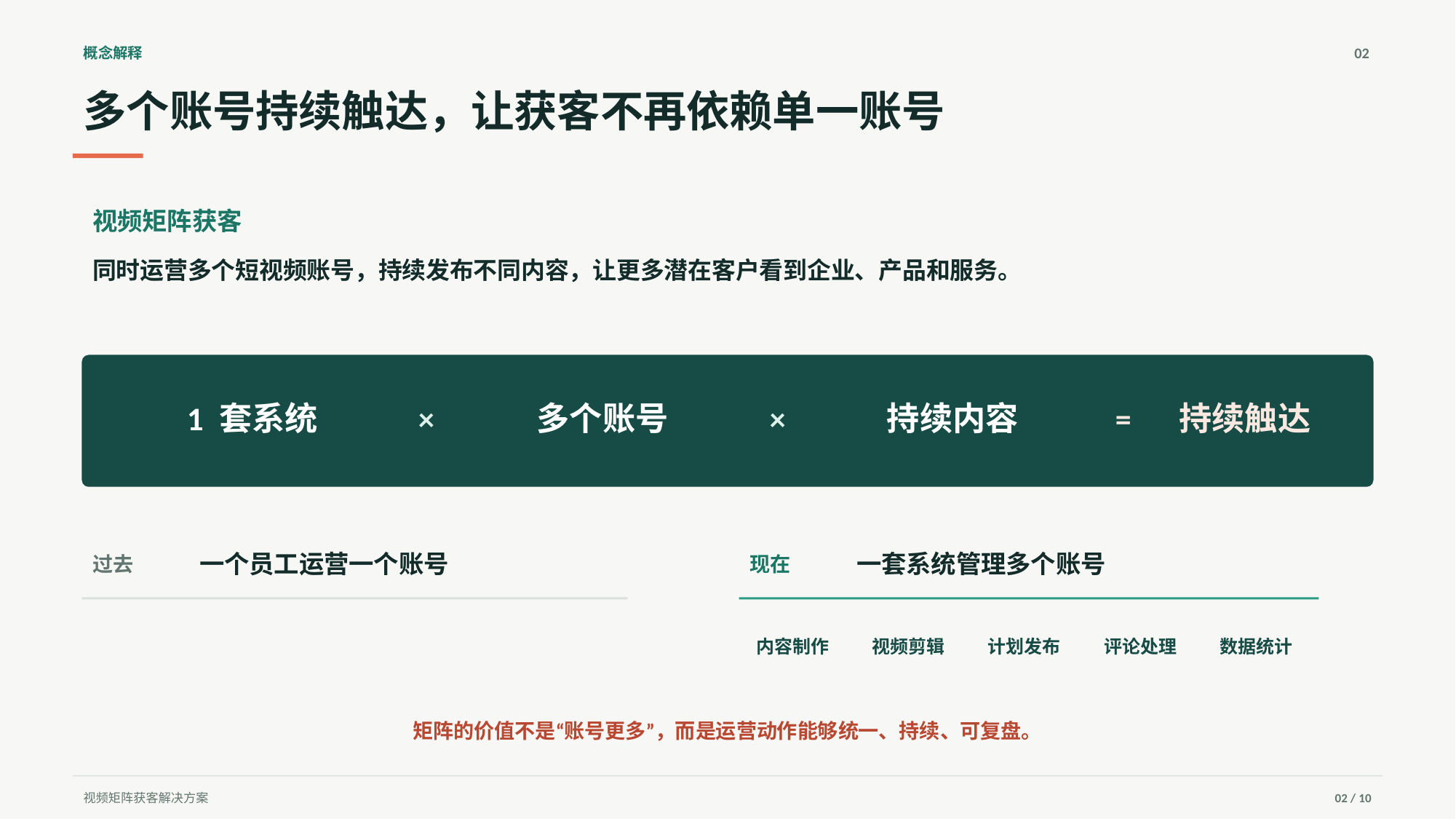

概念解释
02
多个账号持续触达，让获客不再依赖单一账号

视频矩阵获客
同时运营多个短视频账号，持续发布不同内容，让更多潜在客户看到企业、产品和服务。

1 套系统
多个账号
持续内容
持续触达
×
×
=
一个员工运营一个账号
一套系统管理多个账号
过去
现在

内容制作
视频剪辑
计划发布
评论处理
数据统计
矩阵的价值不是“账号更多”，而是运营动作能够统一、持续、可复盘。

视频矩阵获客解决方案
02 / 10